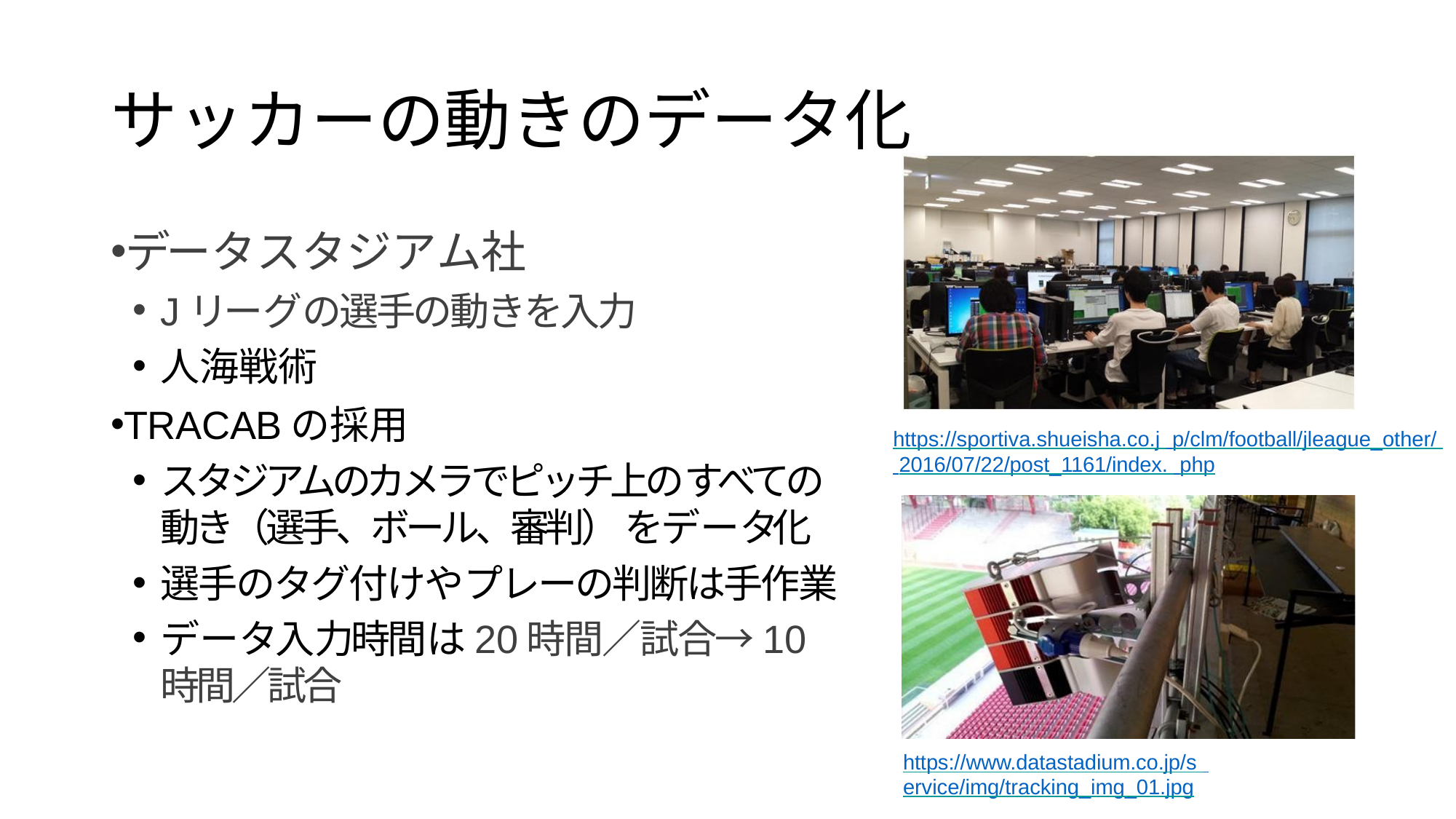

# サッカーの動きのデータ化

データスタジアム社
Jリーグの選手の動きを入力
人海戦術
TRACABの採用
スタジアムのカメラでピッチ上のすべての動き（選手、ボール、審判） をデータ化
選手のタグ付けやプレーの判断は手作業
データ入力時間は20時間／試合→10時間／試合

https://sportiva.shueisha.co.j  p/clm/football/jleague_other/  2016/07/22/post_1161/index.  php

https://www.datastadium.co.jp/s  ervice/img/tracking_img_01.jpg